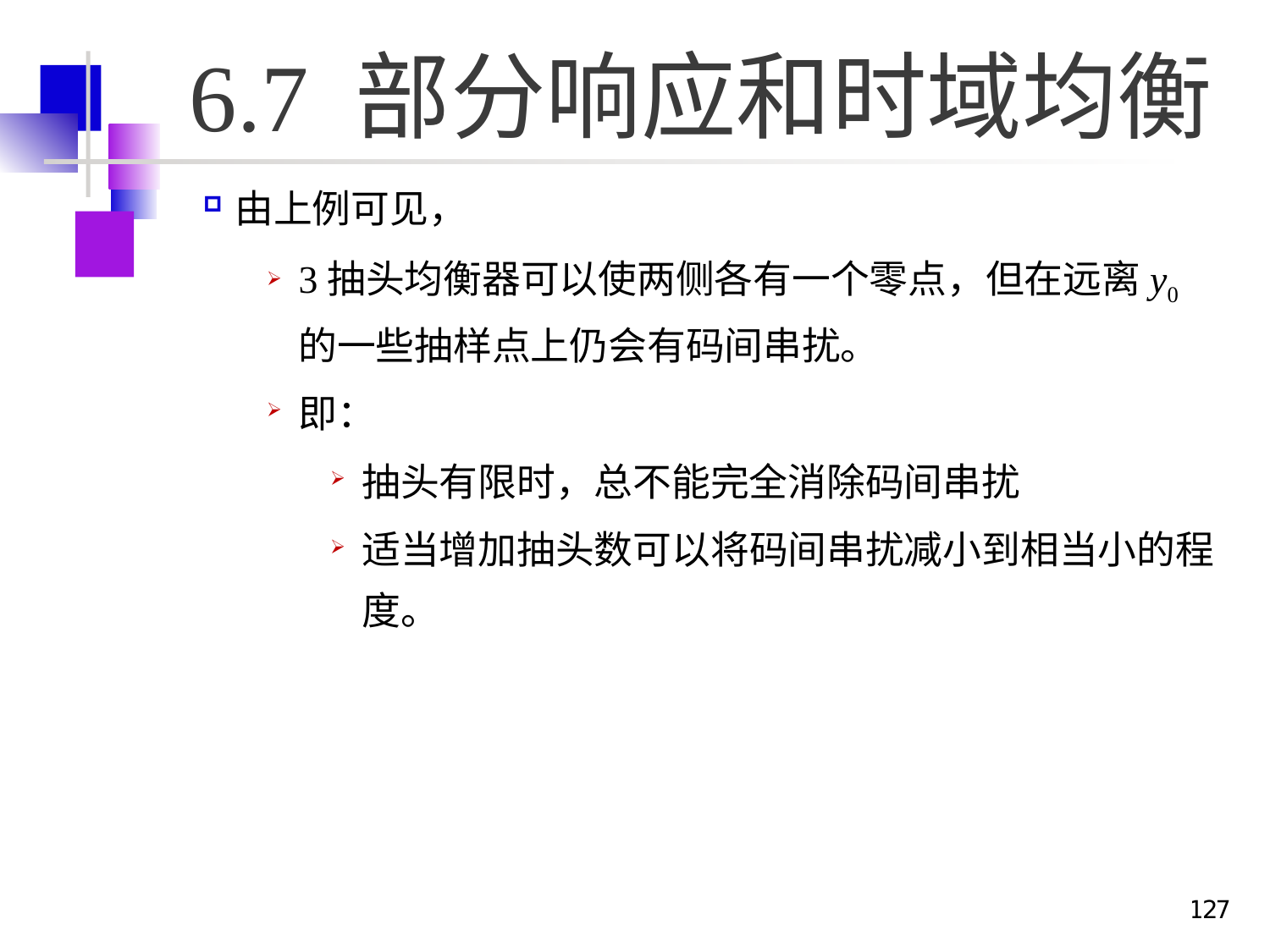

# 6.7 部分响应和时域均衡
由上例可见，
3抽头均衡器可以使两侧各有一个零点，但在远离y0的一些抽样点上仍会有码间串扰。
即：
抽头有限时，总不能完全消除码间串扰
适当增加抽头数可以将码间串扰减小到相当小的程度。
127